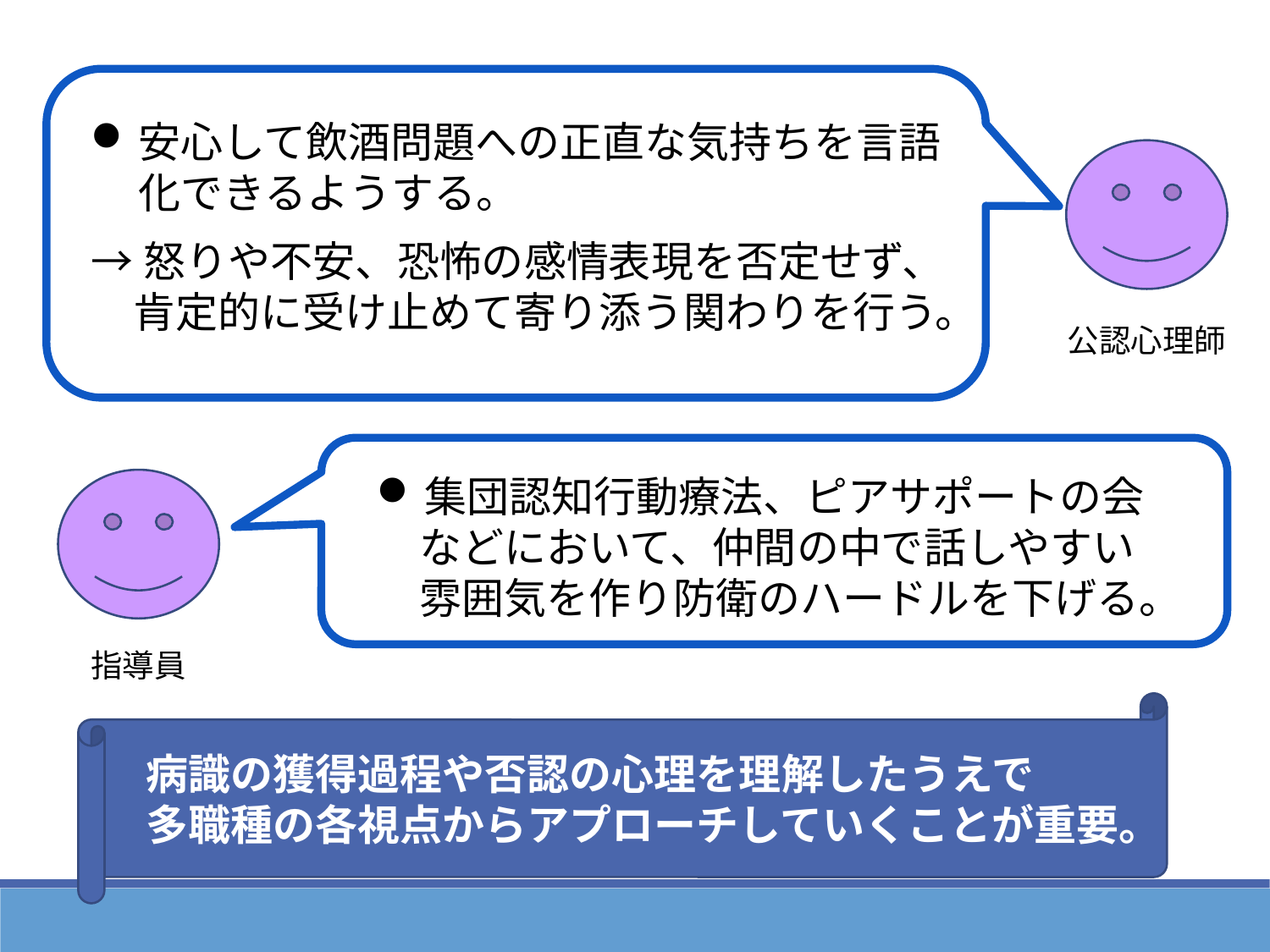

安心して飲酒問題への正直な気持ちを言語化できるようする。
→怒りや不安、恐怖の感情表現を否定せず、
　肯定的に受け止めて寄り添う関わりを行う。

公認心理師

集団認知行動療法、ピアサポートの会
　などにおいて、仲間の中で話しやすい
　雰囲気を作り防衛のハードルを下げる。

指導員
  病識の獲得過程や否認の心理を理解したうえで
  多職種の各視点からアプローチしていくことが重要。